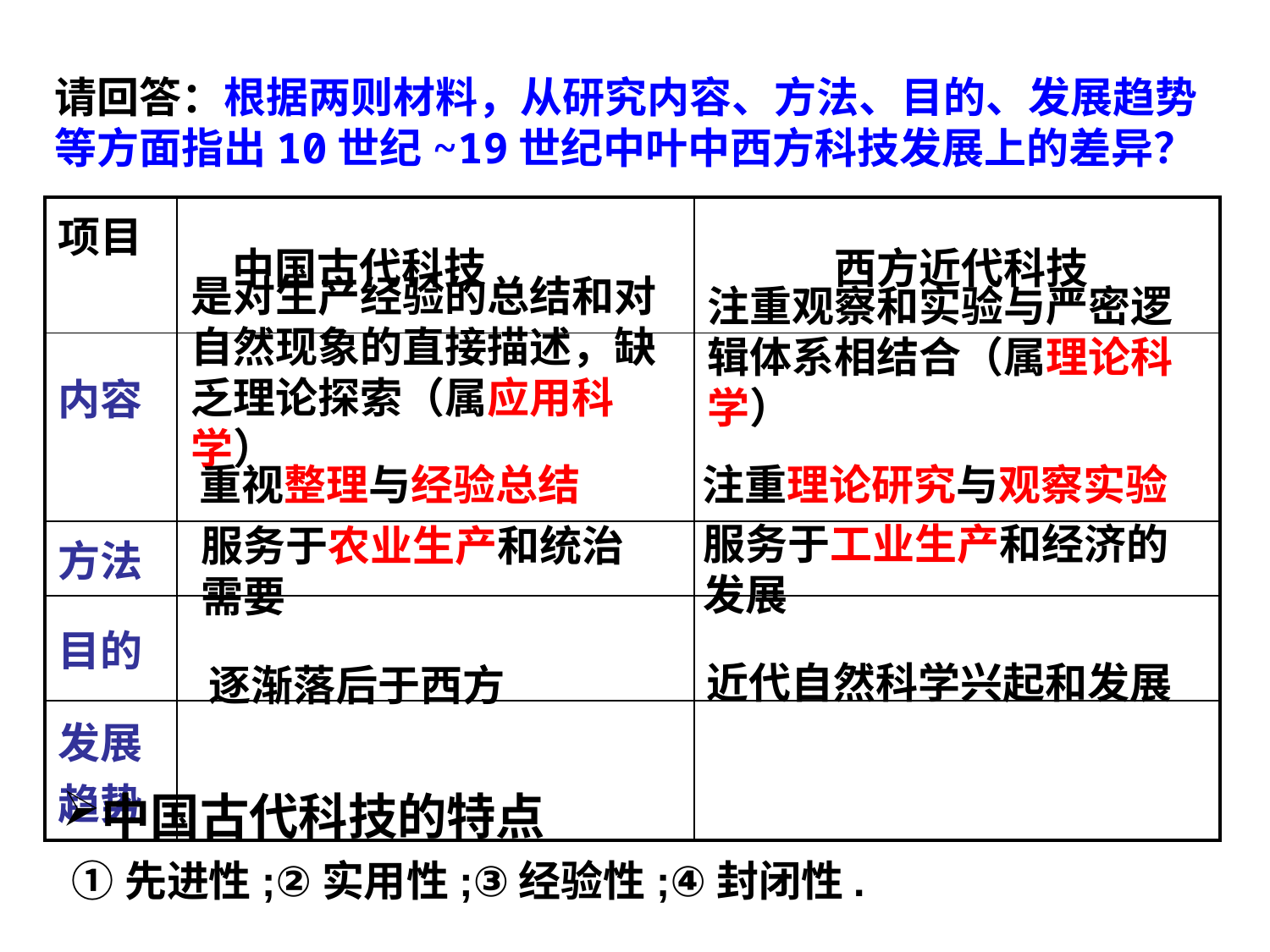

请回答：根据两则材料，从研究内容、方法、目的、发展趋势等方面指出10世纪~19世纪中叶中西方科技发展上的差异？
| 项目 | 中国古代科技 | 西方近代科技 |
| --- | --- | --- |
| 内容 |  |  |
| 方法 |  |  |
| 目的 |  |  |
| 发展趋势 |  |  |
是对生产经验的总结和对自然现象的直接描述，缺乏理论探索（属应用科学）
注重观察和实验与严密逻辑体系相结合（属理论科学）
重视整理与经验总结
注重理论研究与观察实验
服务于工业生产和经济的发展
服务于农业生产和统治需要
近代自然科学兴起和发展
逐渐落后于西方
中国古代科技的特点
①先进性;②实用性;③经验性;④封闭性.